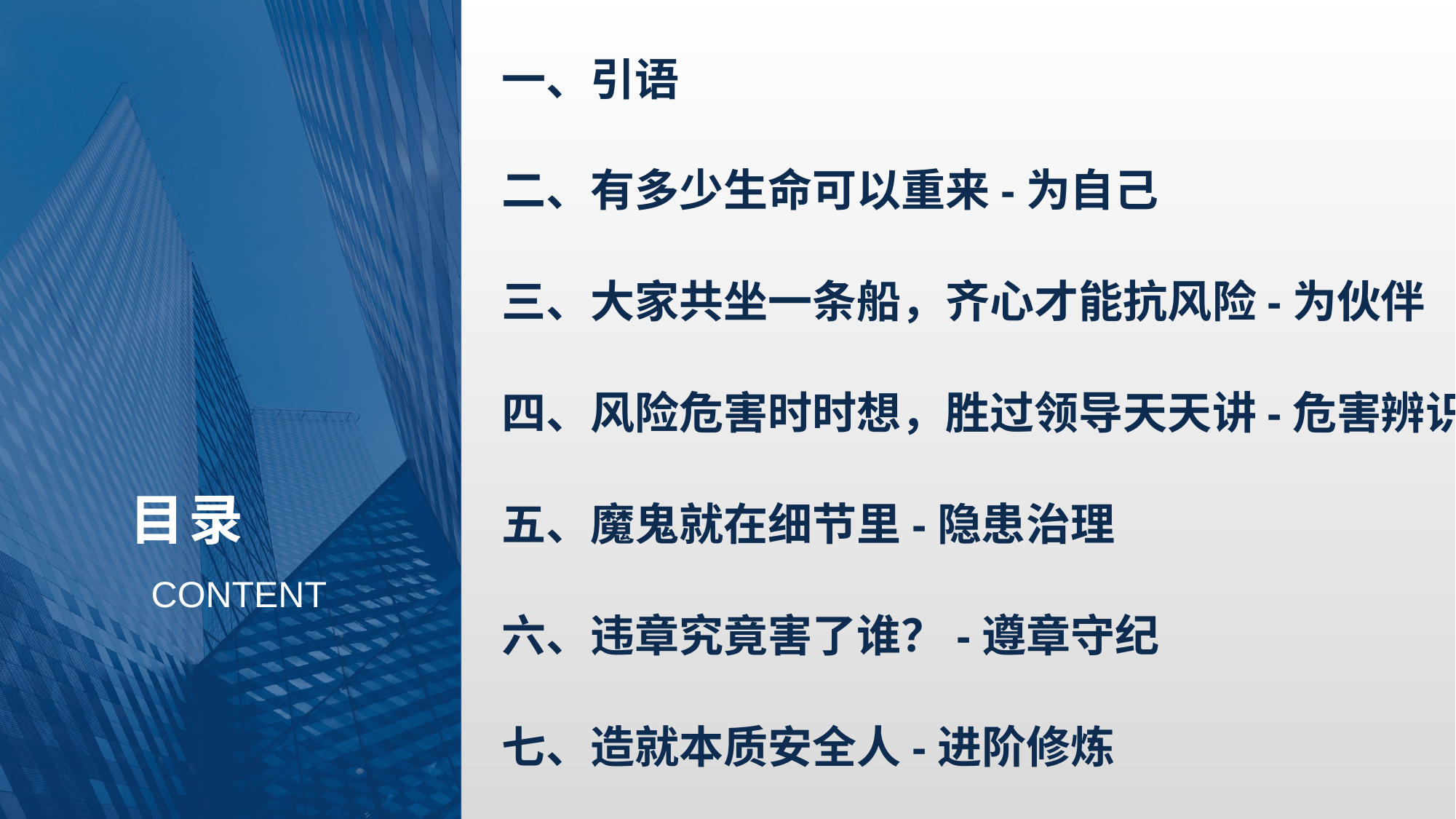

一、引语
二、有多少生命可以重来-为自己
三、大家共坐一条船，齐心才能抗风险-为伙伴
四、风险危害时时想，胜过领导天天讲-危害辨识
五、魔鬼就在细节里-隐患治理
六、违章究竟害了谁？-遵章守纪
七、造就本质安全人-进阶修炼
目录
CONTENT